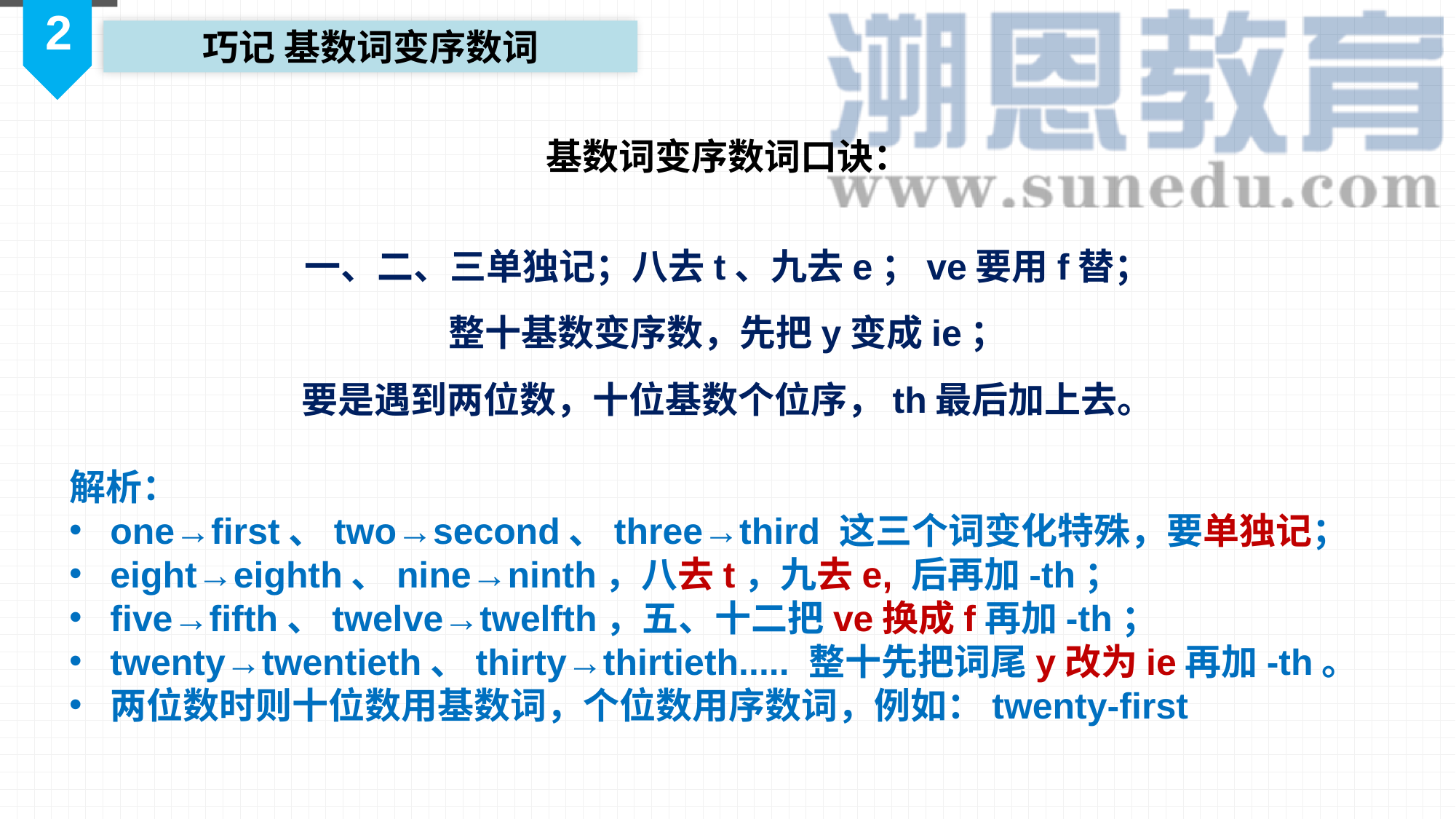

2
巧记 基数词变序数词
基数词变序数词口诀：

一、二、三单独记；八去t、九去e；ve要用f替；
整十基数变序数，先把y变成ie；
要是遇到两位数，十位基数个位序，th最后加上去。

解析：
one→first、two→second、three→third 这三个词变化特殊，要单独记；
eight→eighth、nine→ninth，八去t，九去e, 后再加-th；
five→fifth、twelve→twelfth，五、十二把ve换成f再加-th；
twenty→twentieth、thirty→thirtieth..... 整十先把词尾y改为ie再加-th。
两位数时则十位数用基数词，个位数用序数词，例如：twenty-first